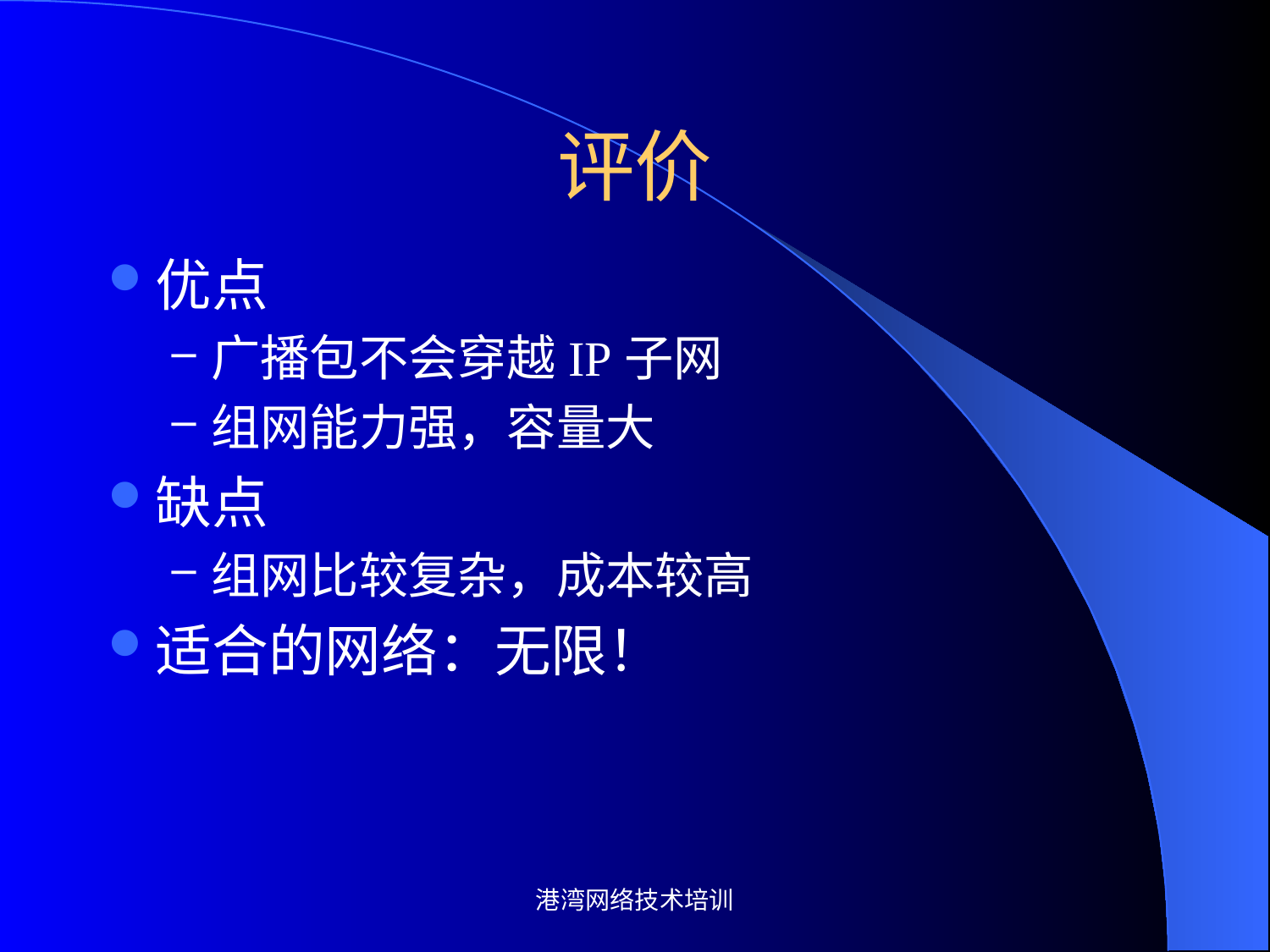

# 评价
优点
广播包不会穿越IP子网
组网能力强，容量大
缺点
组网比较复杂，成本较高
适合的网络：无限！

港湾网络技术培训
39